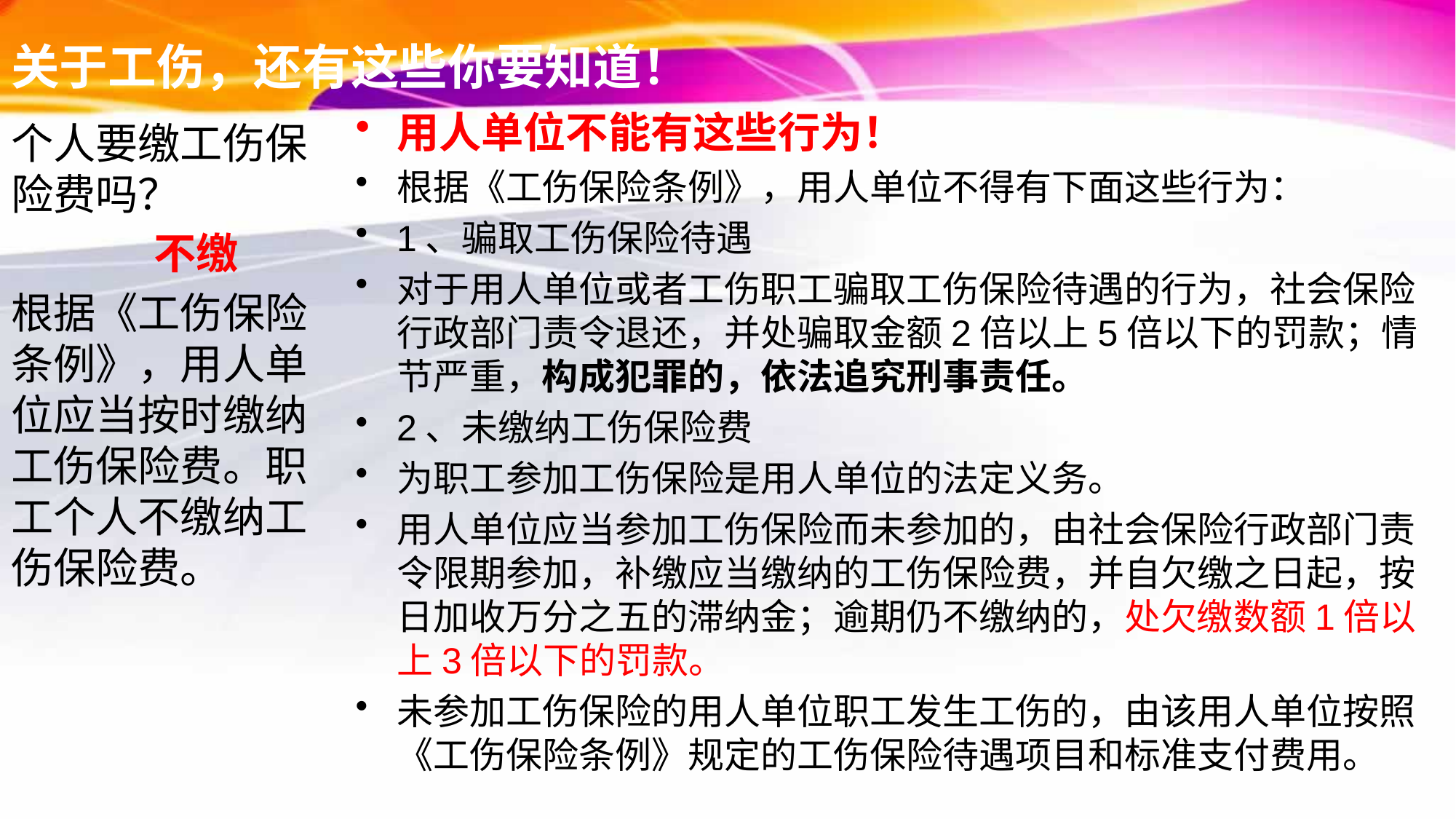

# 关于工伤，还有这些你要知道！
用人单位不能有这些行为！
根据《工伤保险条例》，用人单位不得有下面这些行为：
1、骗取工伤保险待遇
对于用人单位或者工伤职工骗取工伤保险待遇的行为，社会保险行政部门责令退还，并处骗取金额2倍以上5倍以下的罚款；情节严重，构成犯罪的，依法追究刑事责任。
2、未缴纳工伤保险费
为职工参加工伤保险是用人单位的法定义务。
用人单位应当参加工伤保险而未参加的，由社会保险行政部门责令限期参加，补缴应当缴纳的工伤保险费，并自欠缴之日起，按日加收万分之五的滞纳金；逾期仍不缴纳的，处欠缴数额1倍以上3倍以下的罚款。
未参加工伤保险的用人单位职工发生工伤的，由该用人单位按照《工伤保险条例》规定的工伤保险待遇项目和标准支付费用。

个人要缴工伤保险费吗？
              不缴
根据《工伤保险条例》，用人单位应当按时缴纳工伤保险费。职工个人不缴纳工伤保险费。